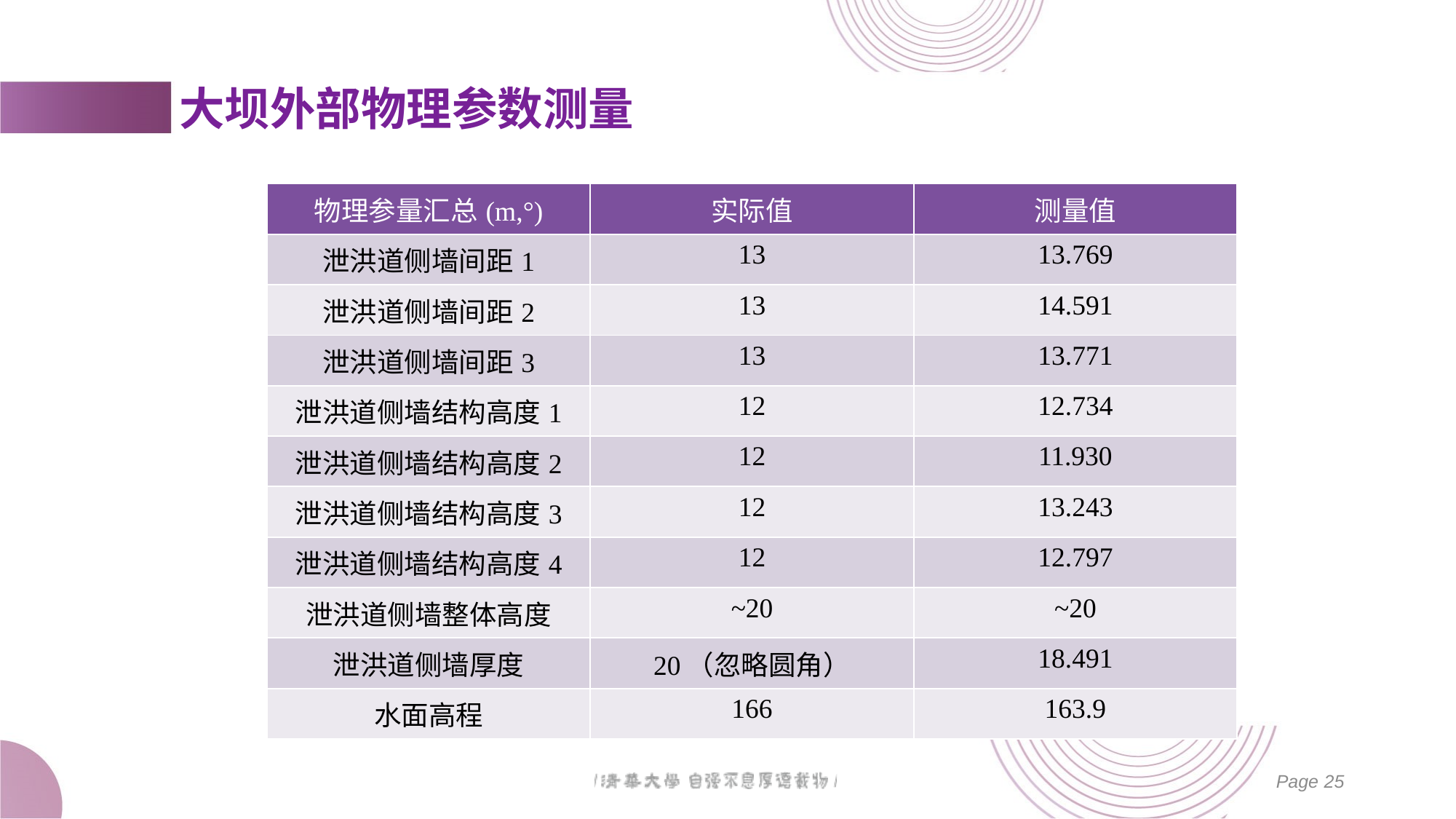

# 大坝外部物理参数测量
| 物理参量汇总(m,°) | 实际值 | 测量值 |
| --- | --- | --- |
| 泄洪道侧墙间距1 | 13 | 13.769 |
| 泄洪道侧墙间距2 | 13 | 14.591 |
| 泄洪道侧墙间距3 | 13 | 13.771 |
| 泄洪道侧墙结构高度1 | 12 | 12.734 |
| 泄洪道侧墙结构高度2 | 12 | 11.930 |
| 泄洪道侧墙结构高度3 | 12 | 13.243 |
| 泄洪道侧墙结构高度4 | 12 | 12.797 |
| 泄洪道侧墙整体高度 | ~20 | ~20 |
| 泄洪道侧墙厚度 | 20（忽略圆角） | 18.491 |
| 水面高程 | 166 | 163.9 |
Page 25